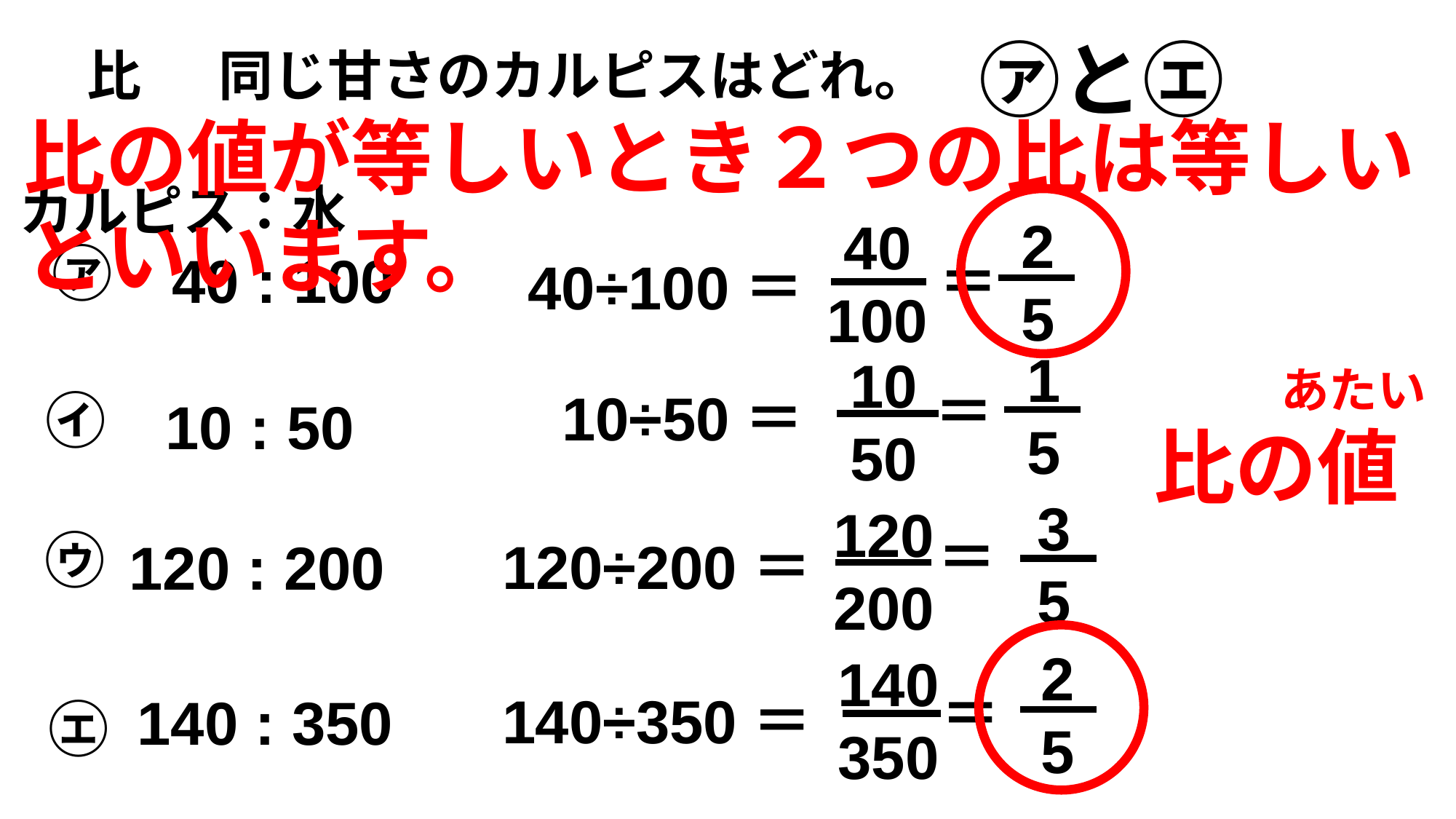

㋐と㋓
比
同じ甘さのカルピスはどれ。
比の値が等しいとき２つの比は等しいといいます。
カルピス：水

2
5
 40
100
㋐
40 : 100
＝
40÷100＝
1
5
 10
 50
あたい
＝
10÷50＝
㋑
10 : 50
比の値
3
5
120
200
＝
㋒
120÷200＝
120 : 200

2
5
140
350
＝
140÷350＝
140 : 350
㋓